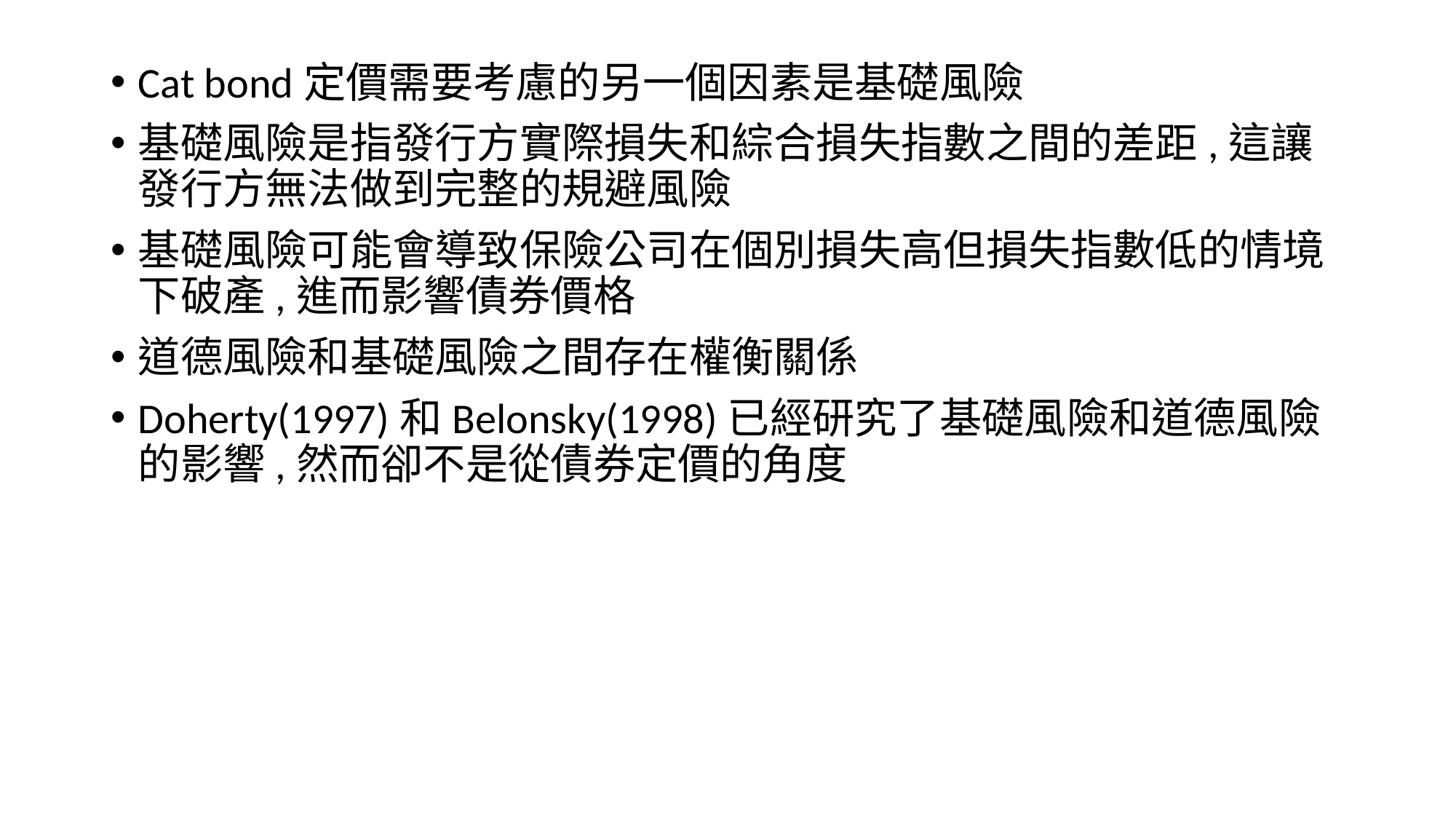

Cat bond定價需要考慮的另一個因素是基礎風險
基礎風險是指發行方實際損失和綜合損失指數之間的差距,這讓發行方無法做到完整的規避風險
基礎風險可能會導致保險公司在個別損失高但損失指數低的情境下破產,進而影響債券價格
道德風險和基礎風險之間存在權衡關係
Doherty(1997)和Belonsky(1998)已經研究了基礎風險和道德風險 的影響,然而卻不是從債券定價的角度